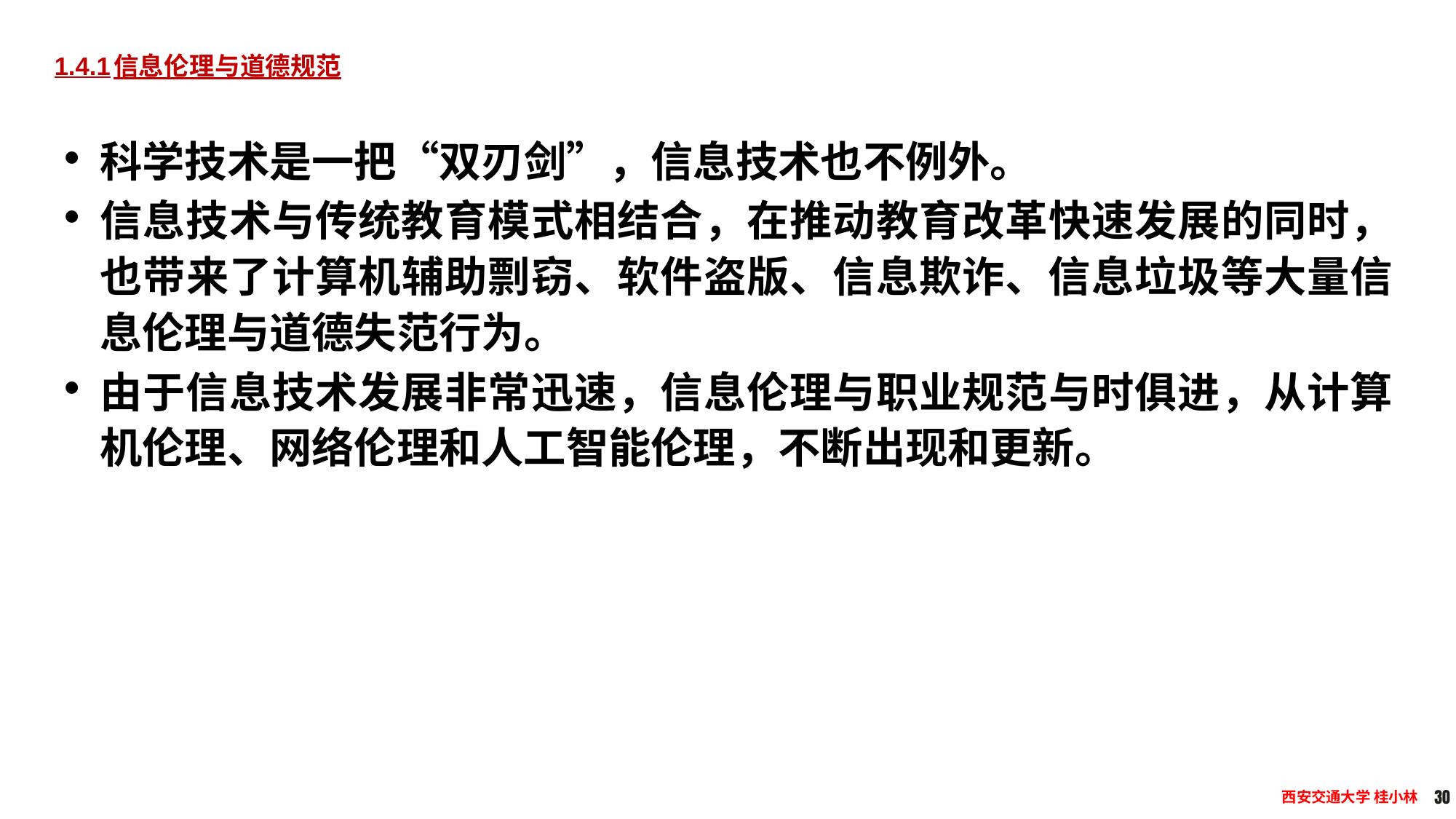

# 1.4.1信息伦理与道德规范
科学技术是一把“双刃剑”，信息技术也不例外。
信息技术与传统教育模式相结合，在推动教育改革快速发展的同时，也带来了计算机辅助剽窃、软件盗版、信息欺诈、信息垃圾等大量信息伦理与道德失范行为。
由于信息技术发展非常迅速，信息伦理与职业规范与时俱进，从计算机伦理、网络伦理和人工智能伦理，不断出现和更新。